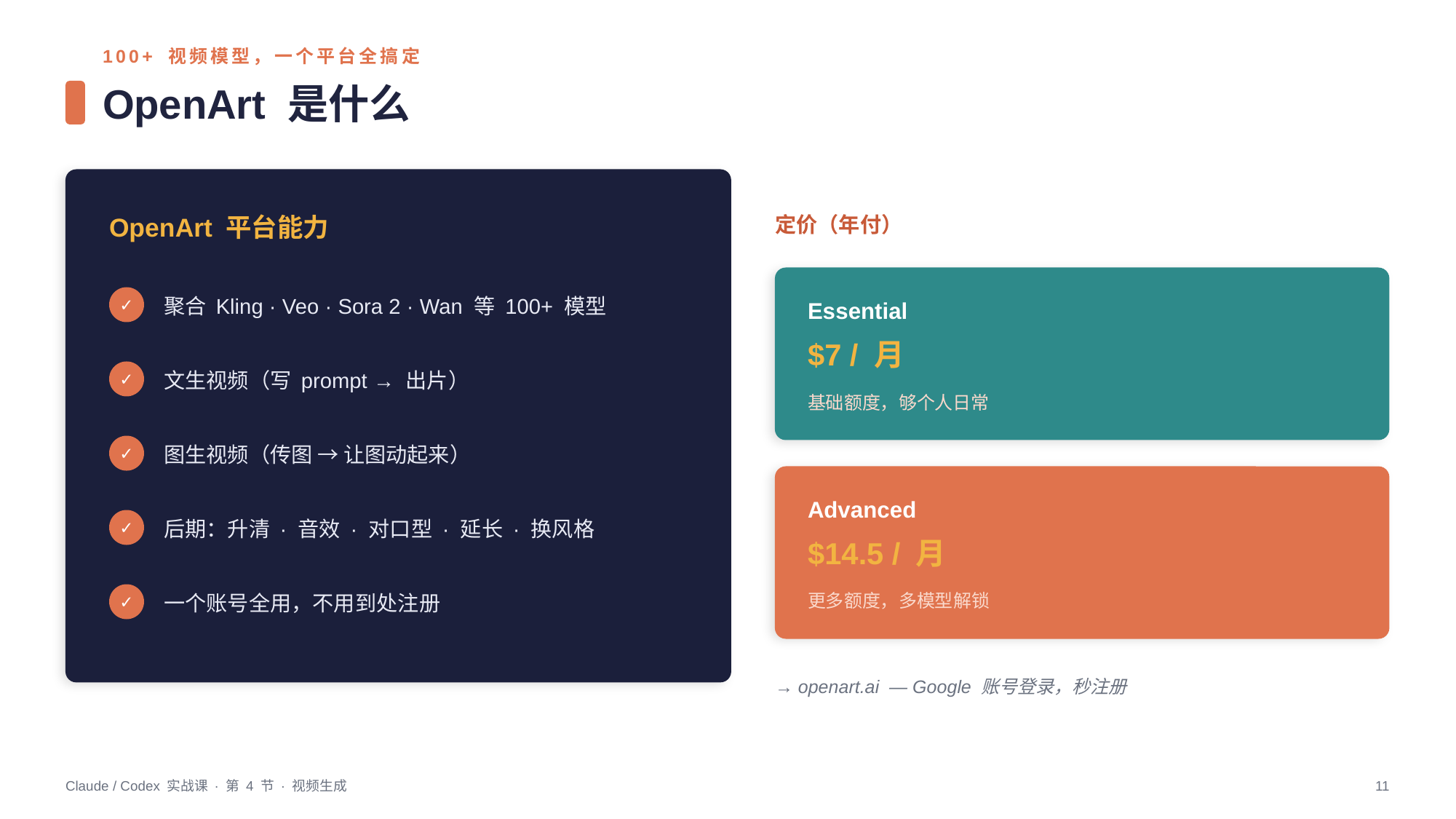

100+ 视频模型，一个平台全搞定
OpenArt 是什么

OpenArt 平台能力
定价（年付）

聚合 Kling · Veo · Sora 2 · Wan 等 100+ 模型

✓
Essential
$7 / 月
文生视频（写 prompt → 出片）

✓
基础额度，够个人日常
图生视频（传图 → 让图动起来）

✓

Advanced
后期：升清 · 音效 · 对口型 · 延长 · 换风格

✓
$14.5 / 月
一个账号全用，不用到处注册
更多额度，多模型解锁

✓
→ openart.ai  — Google 账号登录，秒注册
Claude / Codex 实战课 · 第 4 节 · 视频生成
11